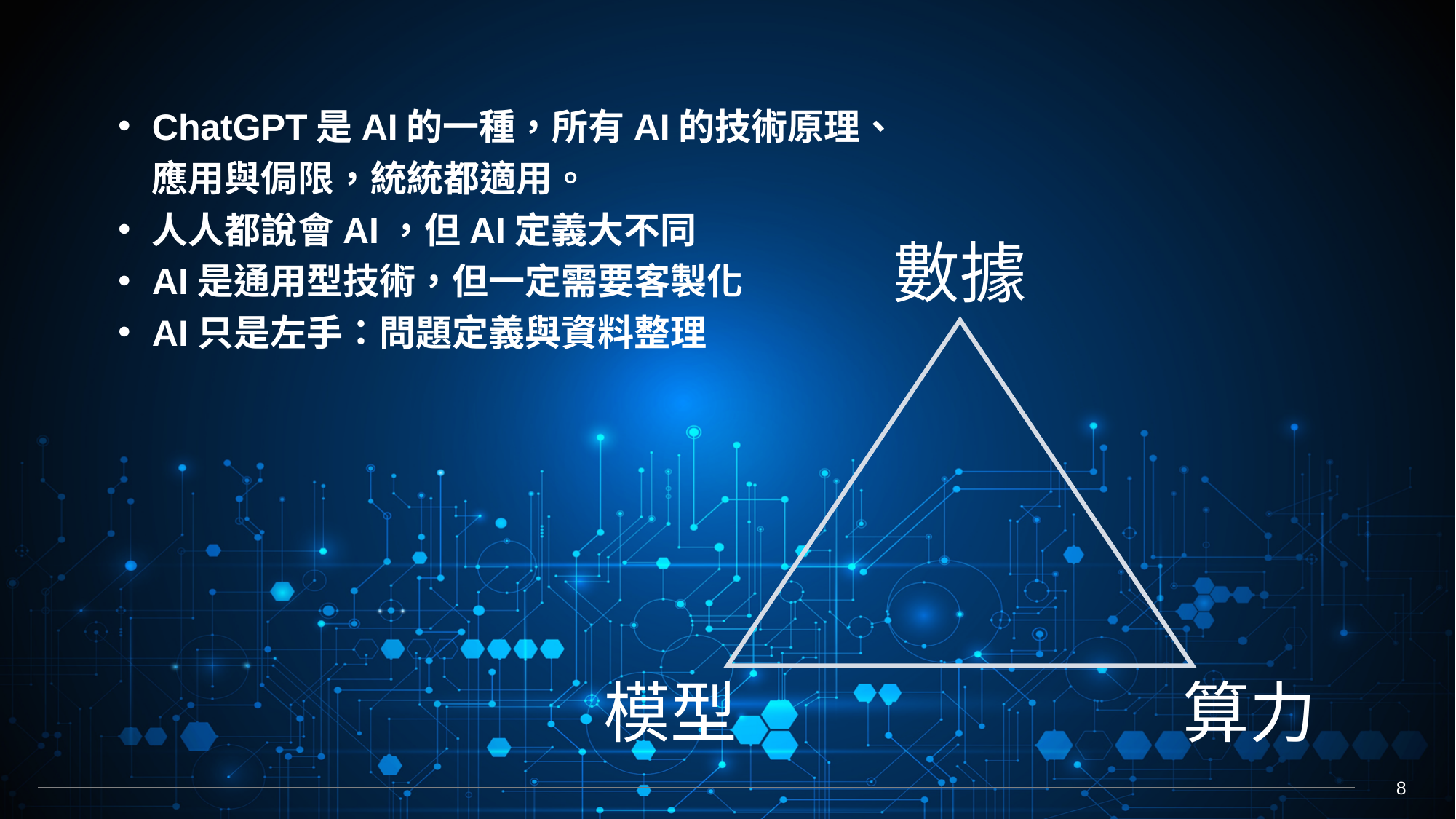

ChatGPT是AI的一種，所有AI的技術原理、應用與侷限，統統都適用。
人人都說會AI，但AI定義大不同
AI是通用型技術，但一定需要客製化
AI只是左手：問題定義與資料整理
數據

模型
算力
8